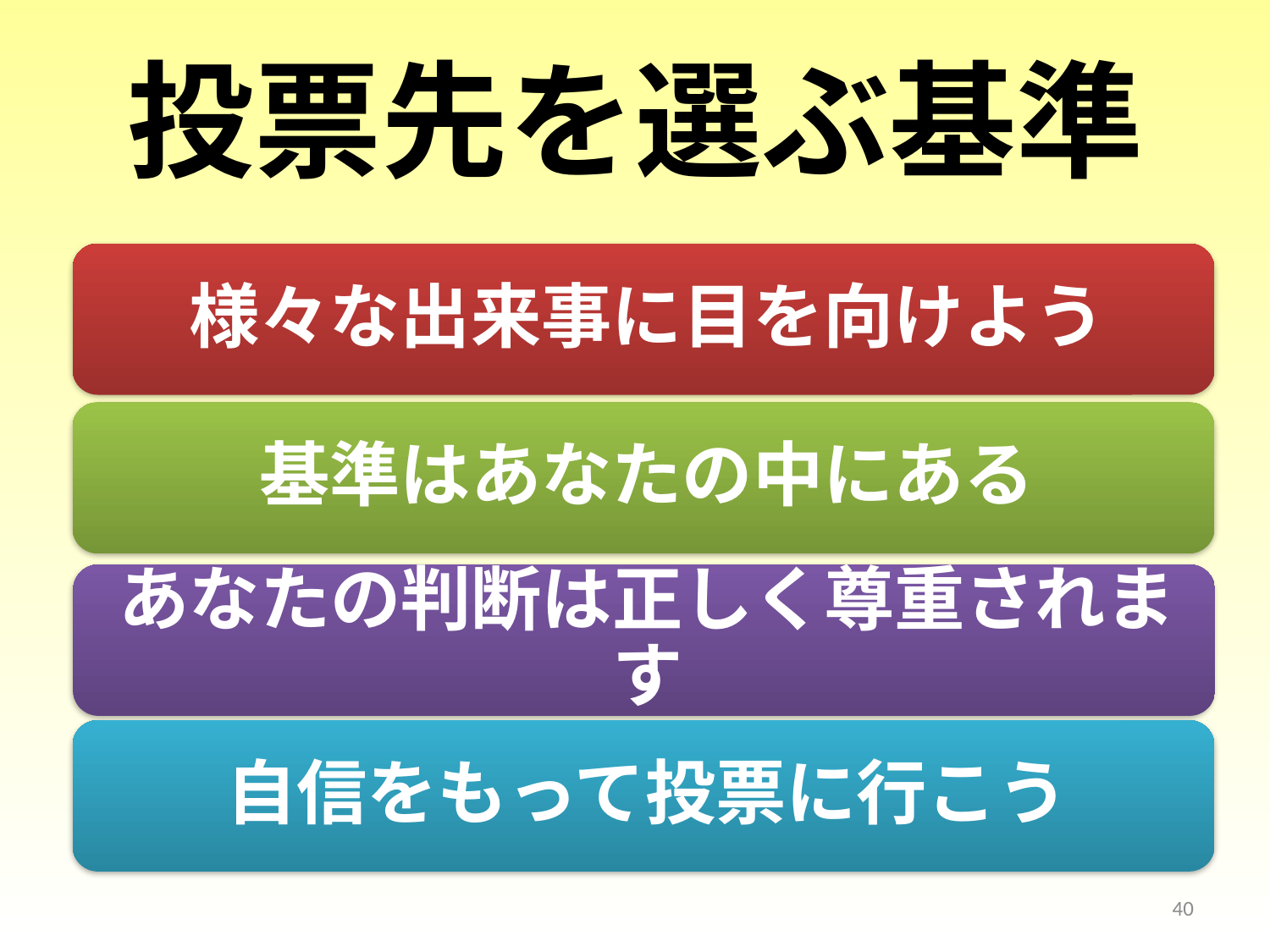

# 投票先を選ぶ基準
様々な出来事に目を向けよう
基準はあなたの中にある
あなたの判断は正しく尊重されます
自信をもって投票に行こう
40